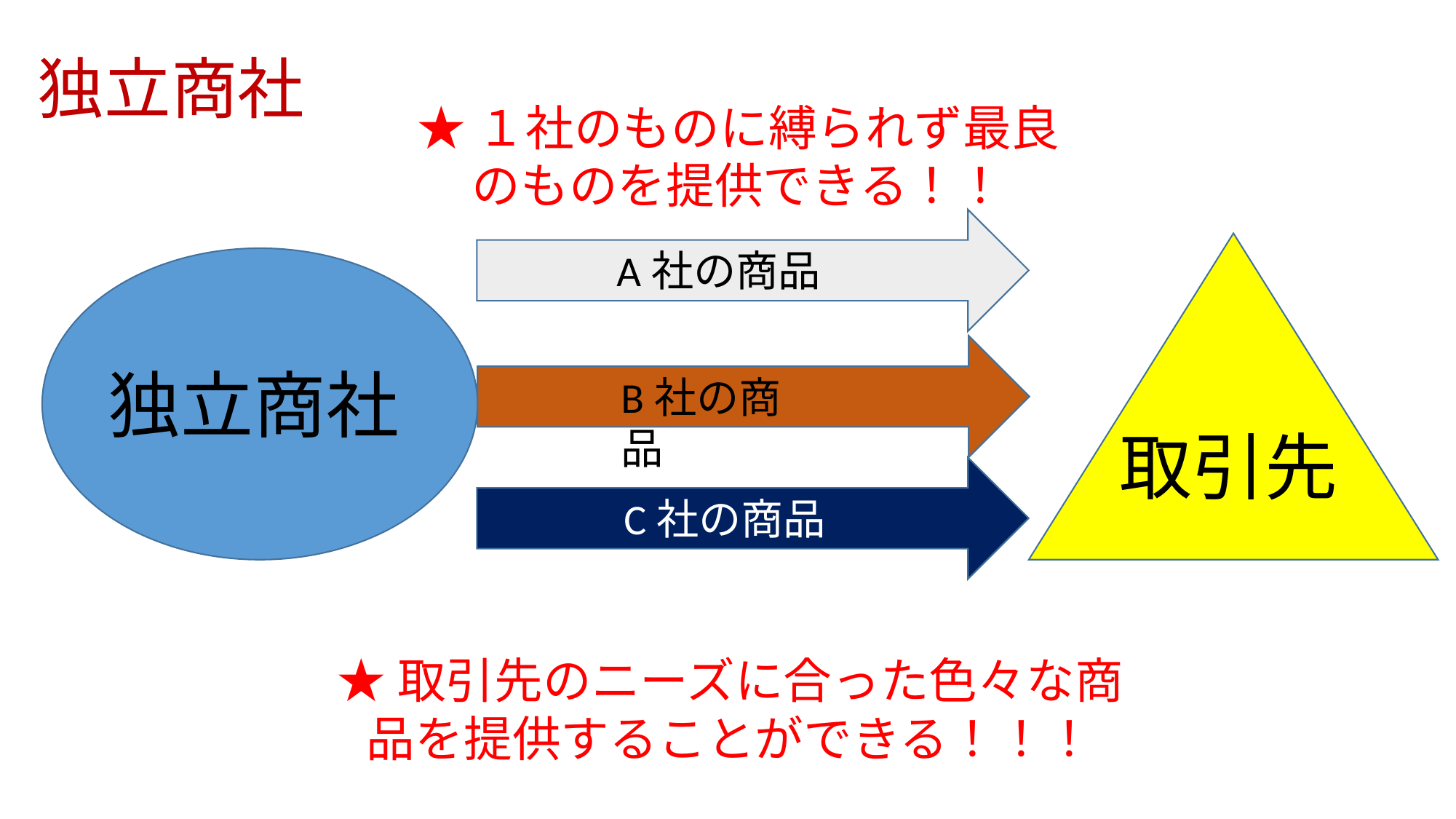

# 独立商社
★１社のものに縛られず最良のものを提供できる！！

A社の商品

独立商社
B社の商品
取引先

C社の商品
★取引先のニーズに合った色々な商品を提供することができる！！！